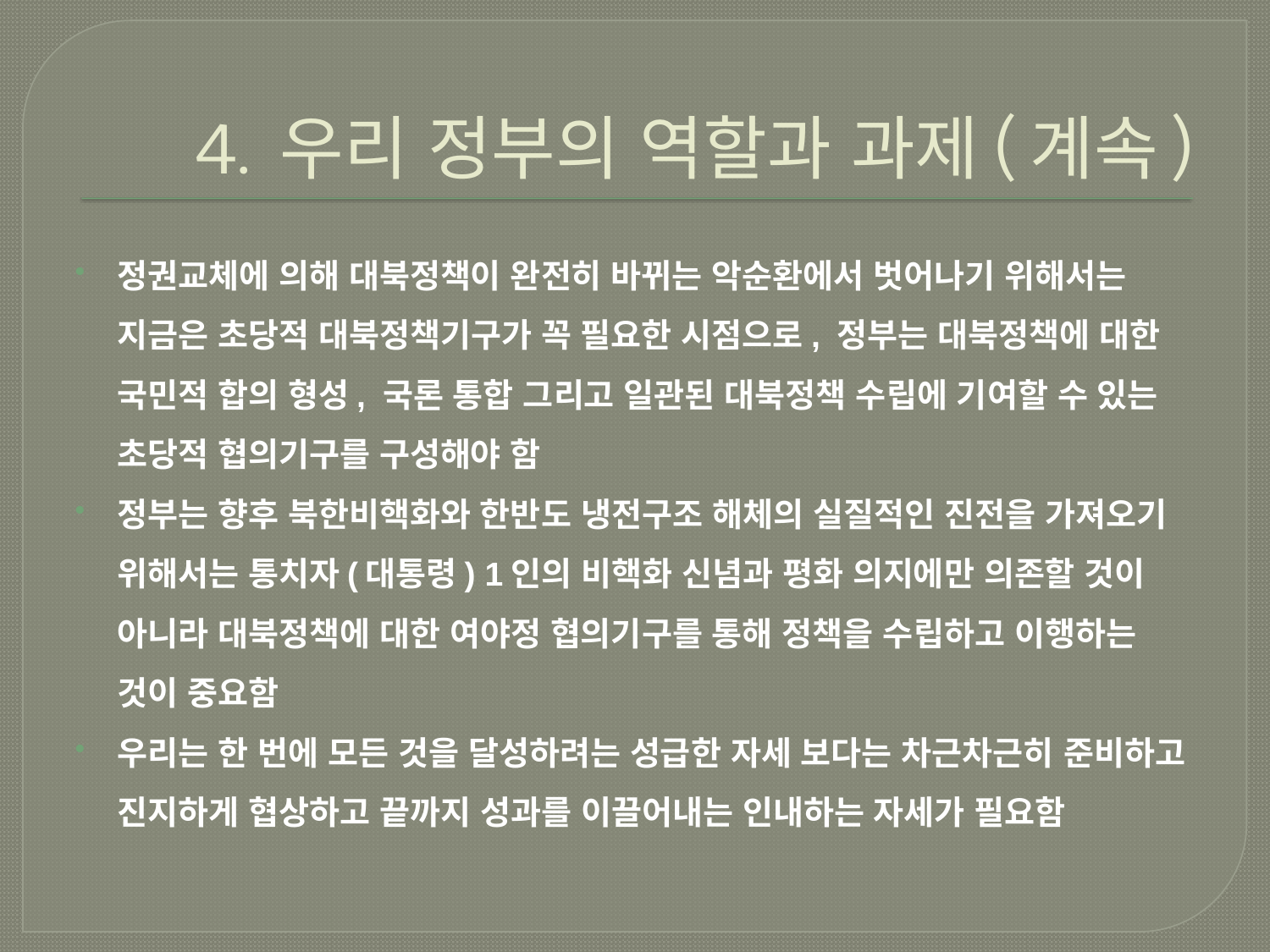

# 4. 우리 정부의 역할과 과제(계속)
정권교체에 의해 대북정책이 완전히 바뀌는 악순환에서 벗어나기 위해서는 지금은 초당적 대북정책기구가 꼭 필요한 시점으로, 정부는 대북정책에 대한 국민적 합의 형성, 국론 통합 그리고 일관된 대북정책 수립에 기여할 수 있는 초당적 협의기구를 구성해야 함
정부는 향후 북한비핵화와 한반도 냉전구조 해체의 실질적인 진전을 가져오기 위해서는 통치자(대통령) 1인의 비핵화 신념과 평화 의지에만 의존할 것이 아니라 대북정책에 대한 여야정 협의기구를 통해 정책을 수립하고 이행하는 것이 중요함
우리는 한 번에 모든 것을 달성하려는 성급한 자세 보다는 차근차근히 준비하고 진지하게 협상하고 끝까지 성과를 이끌어내는 인내하는 자세가 필요함